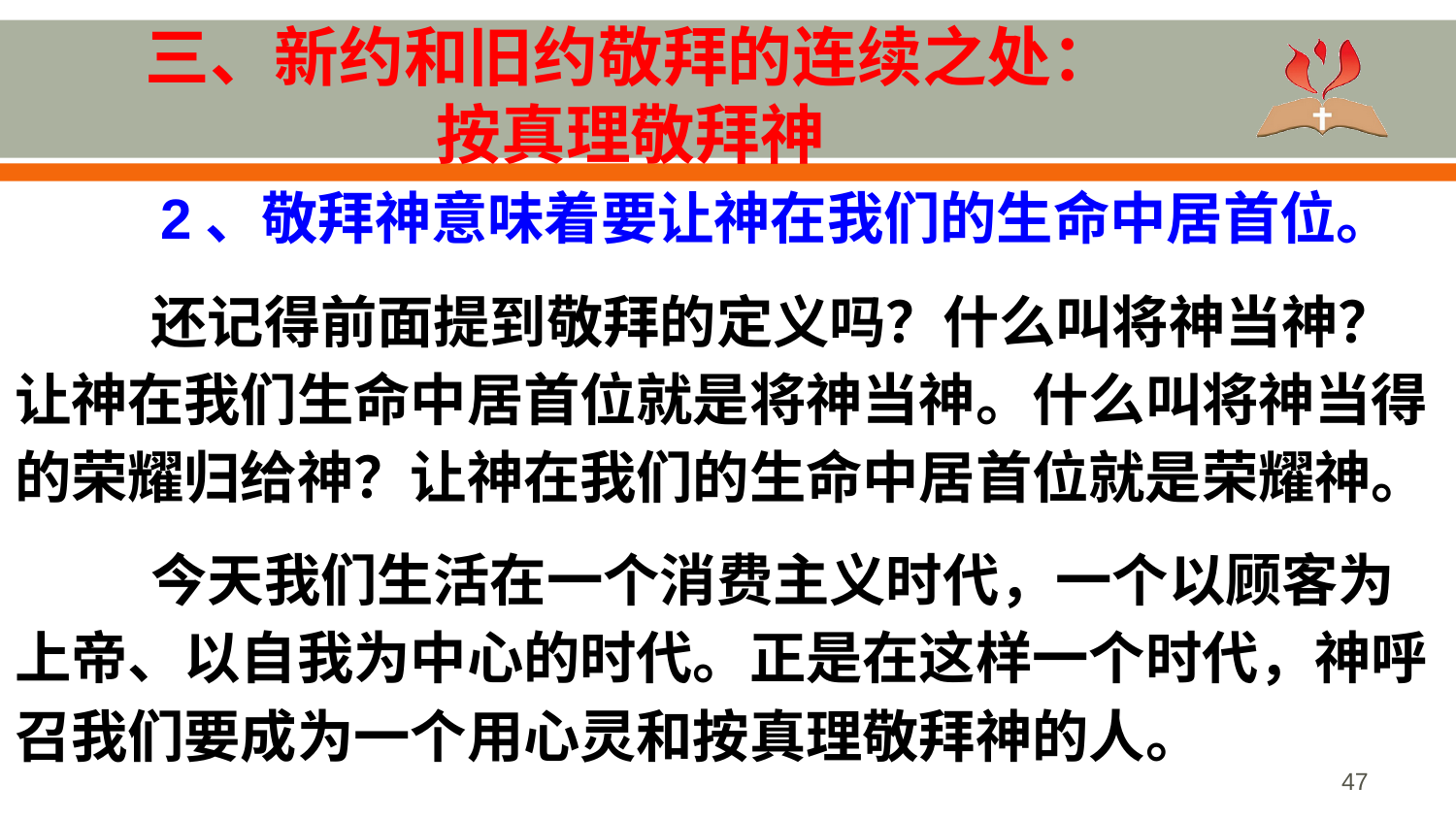

# 三、新约和旧约敬拜的连续之处： 按真理敬拜神
	2、敬拜神意味着要让神在我们的生命中居首位。
还记得前面提到敬拜的定义吗？什么叫将神当神？让神在我们生命中居首位就是将神当神。什么叫将神当得的荣耀归给神？让神在我们的生命中居首位就是荣耀神。
今天我们生活在一个消费主义时代，一个以顾客为上帝、以自我为中心的时代。正是在这样一个时代，神呼召我们要成为一个用心灵和按真理敬拜神的人。

47